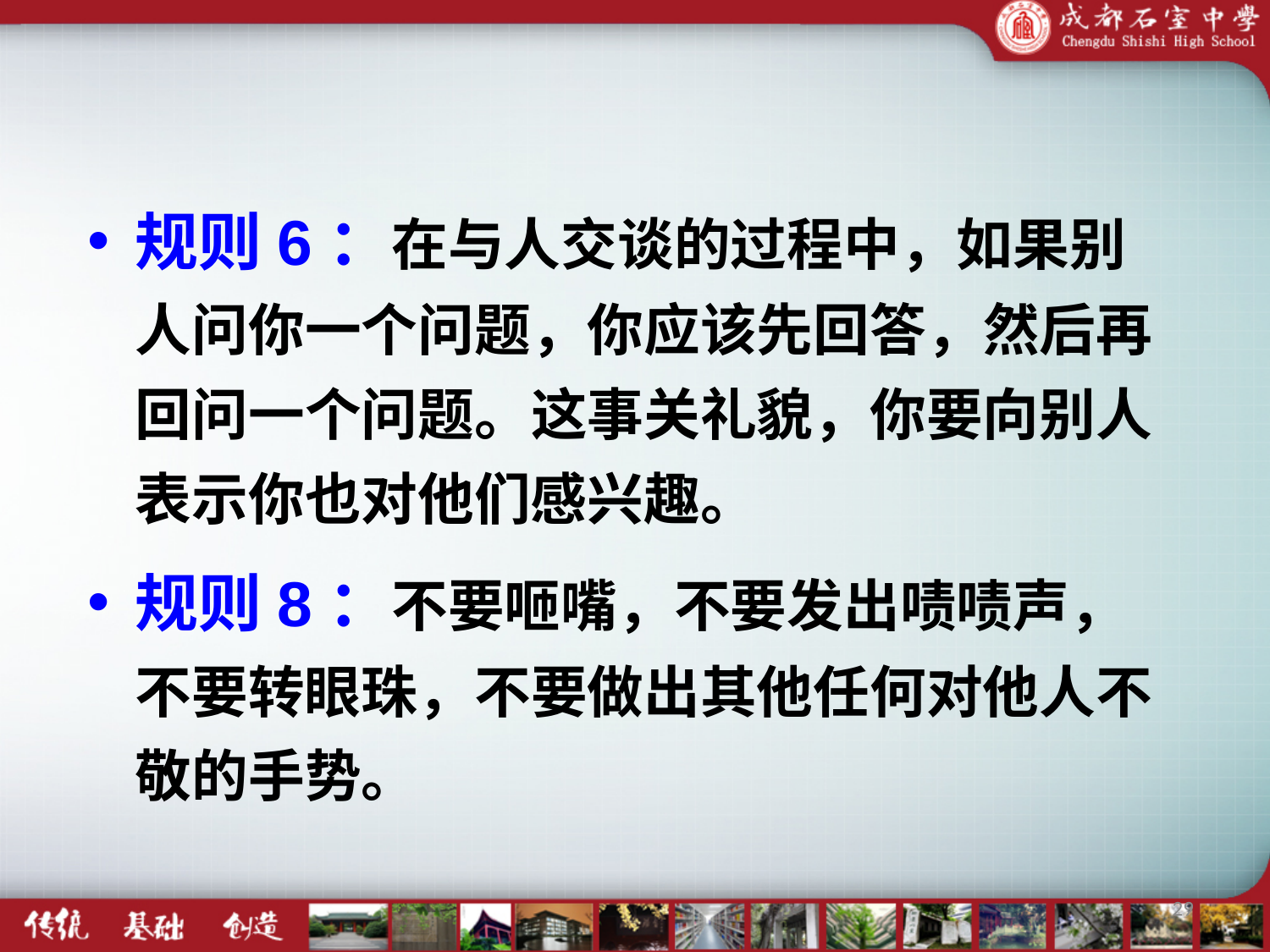

规则6：在与人交谈的过程中，如果别人问你一个问题，你应该先回答，然后再回问一个问题。这事关礼貌，你要向别人表示你也对他们感兴趣。
规则8：不要咂嘴，不要发出啧啧声，不要转眼珠，不要做出其他任何对他人不敬的手势。
29